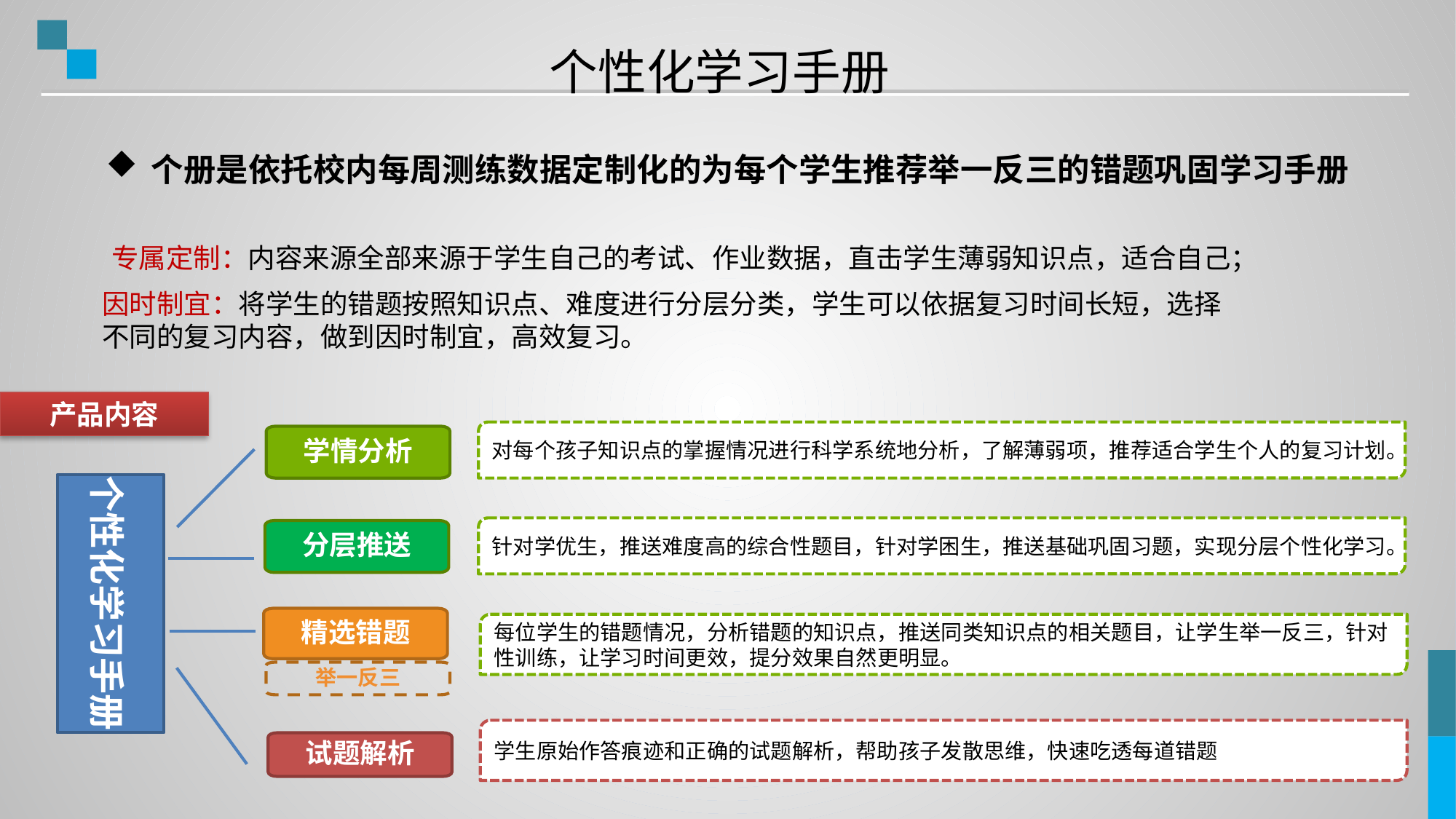

个性化学习手册
个册是依托校内每周测练数据定制化的为每个学生推荐举一反三的错题巩固学习手册
  专属定制：内容来源全部来源于学生自己的考试、作业数据，直击学生薄弱知识点，适合自己；
因时制宜：将学生的错题按照知识点、难度进行分层分类，学生可以依据复习时间长短，选择不同的复习内容，做到因时制宜，高效复习。
产品内容
对每个孩子知识点的掌握情况进行科学系统地分析，了解薄弱项，推荐适合学生个人的复习计划。
学情分析

精选错题

学生原始作答痕迹和正确的试题解析，帮助孩子发散思维，快速吃透每道错题
试题解析
个性化学习手册
举一反三
针对学优生，推送难度高的综合性题目，针对学困生，推送基础巩固习题，实现分层个性化学习。
分层推送

每位学生的错题情况，分析错题的知识点，推送同类知识点的相关题目，让学生举一反三，针对性训练，让学习时间更效，提分效果自然更明显。